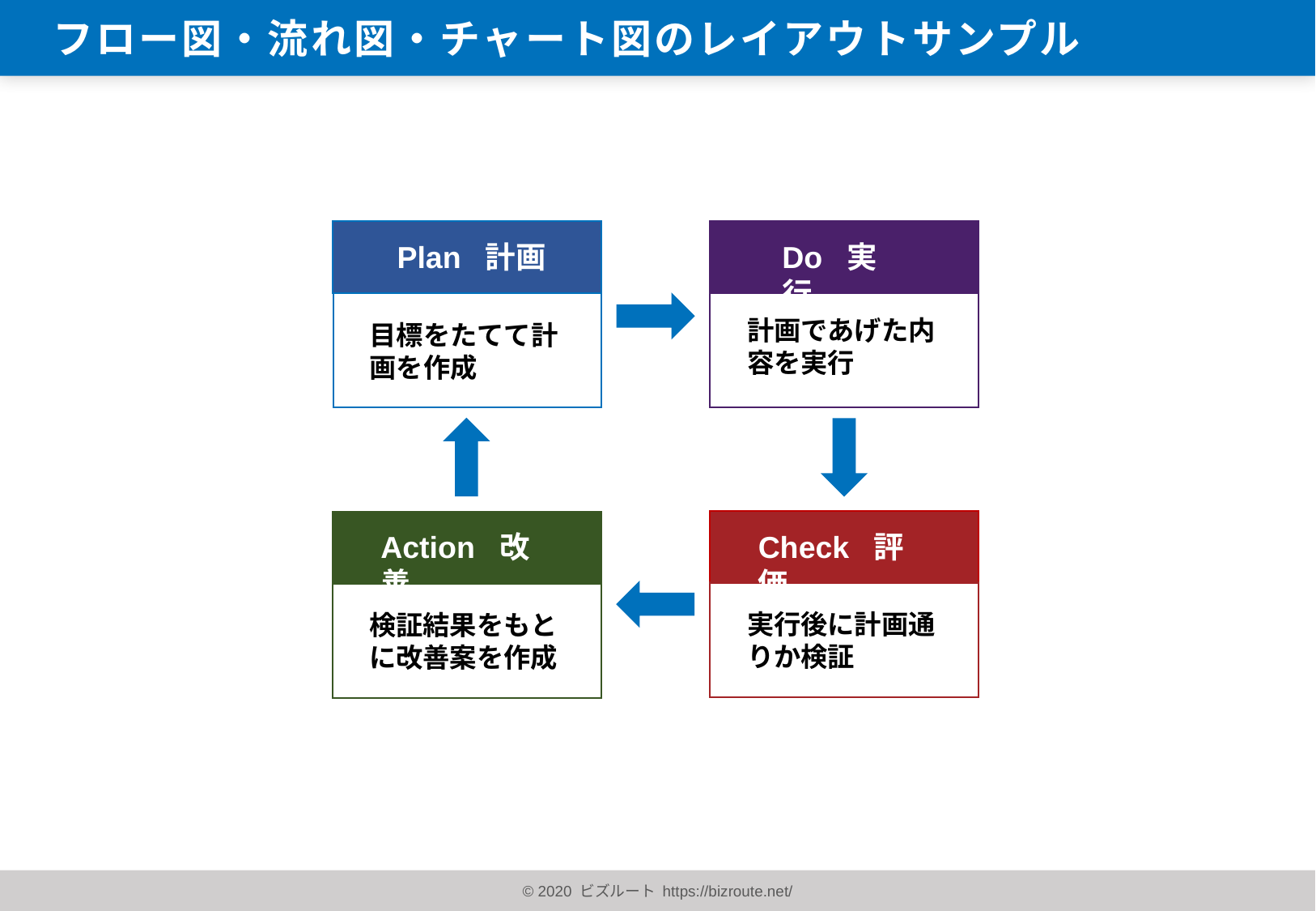

フロー図・流れ図・チャート図のレイアウトサンプル

Plan  計画
Do  実行

計画であげた内容を実行
目標をたてて計画を作成

Action  改善
Check  評価

実行後に計画通りか検証
検証結果をもとに改善案を作成

© 2020 ビズルート https://bizroute.net/